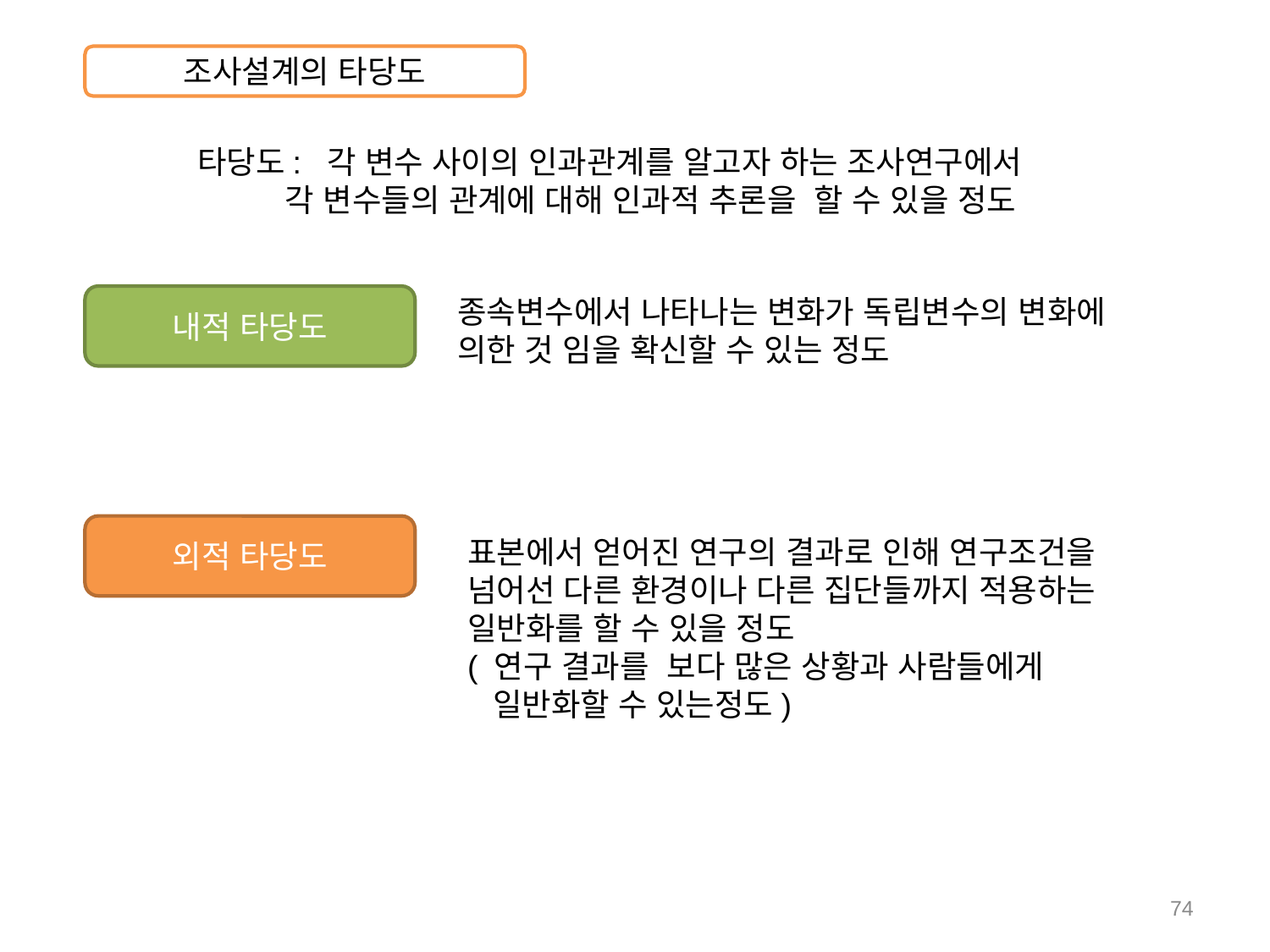

조사설계의 타당도
타당도:  각 변수 사이의 인과관계를 알고자 하는 조사연구에서
         각 변수들의 관계에 대해 인과적 추론을  할 수 있을 정도
내적 타당도
종속변수에서 나타나는 변화가 독립변수의 변화에 의한 것 임을 확신할 수 있는 정도
외적 타당도
표본에서 얻어진 연구의 결과로 인해 연구조건을 넘어선 다른 환경이나 다른 집단들까지 적용하는 일반화를 할 수 있을 정도
( 연구 결과를  보다 많은 상황과 사람들에게
  일반화할 수 있는정도)
74